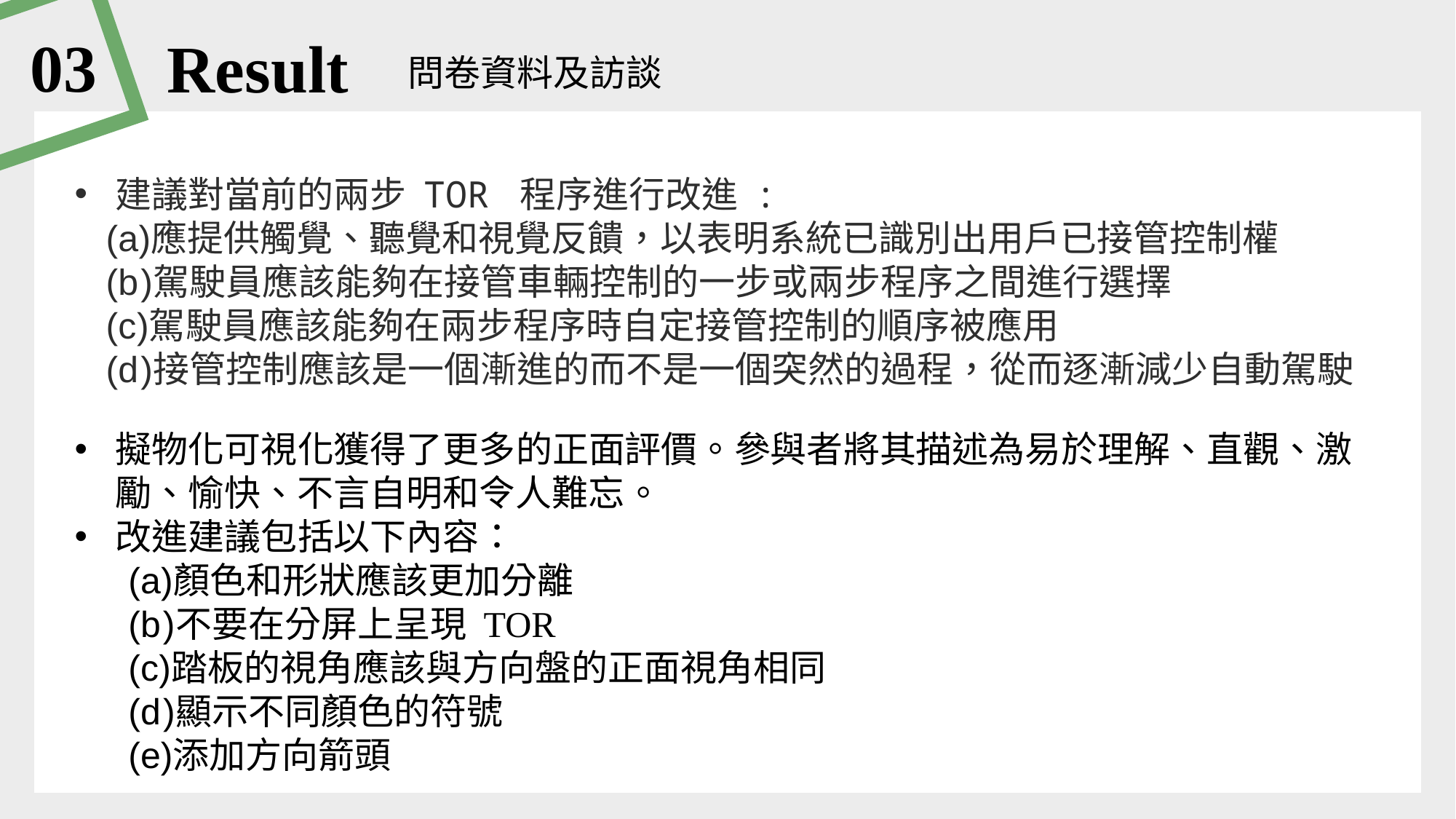

03
Result
問卷資料及訪談

建議對當前的兩步 TOR 程序進行改進 :
應提供觸覺、聽覺和視覺反饋，以表明系統已識別出用戶已接管控制權
駕駛員應該能夠在接管車輛控制的一步或兩步程序之間進行選擇
駕駛員應該能夠在兩步程序時自定接管控制的順序被應用
接管控制應該是一個漸進的而不是一個突然的過程，從而逐漸減少自動駕駛
擬物化可視化獲得了更多的正面評價。參與者將其描述為易於理解、直觀、激勵、愉快、不言自明和令人難忘。
改進建議包括以下內容：
顏色和形狀應該更加分離
不要在分屏上呈現 TOR
踏板的視角應該與方向盤的正面視角相同
顯示不同顏色的符號
添加方向箭頭